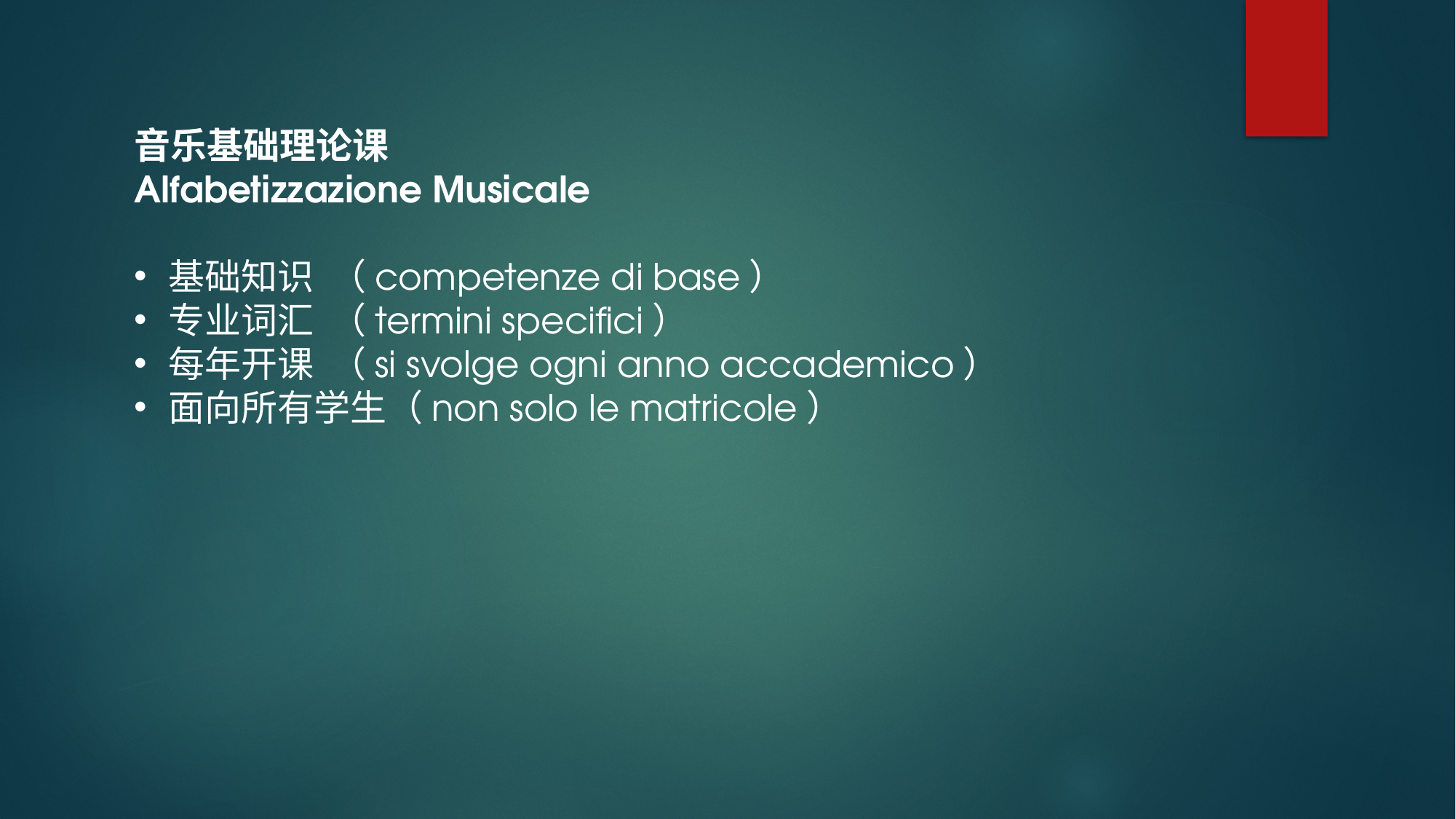

音乐基础理论课
Alfabetizzazione Musicale

基础知识  （competenze di base）
专业词汇  （termini specifici）
每年开课  （si svolge ogni anno accademico）
面向所有学生（non solo le matricole）